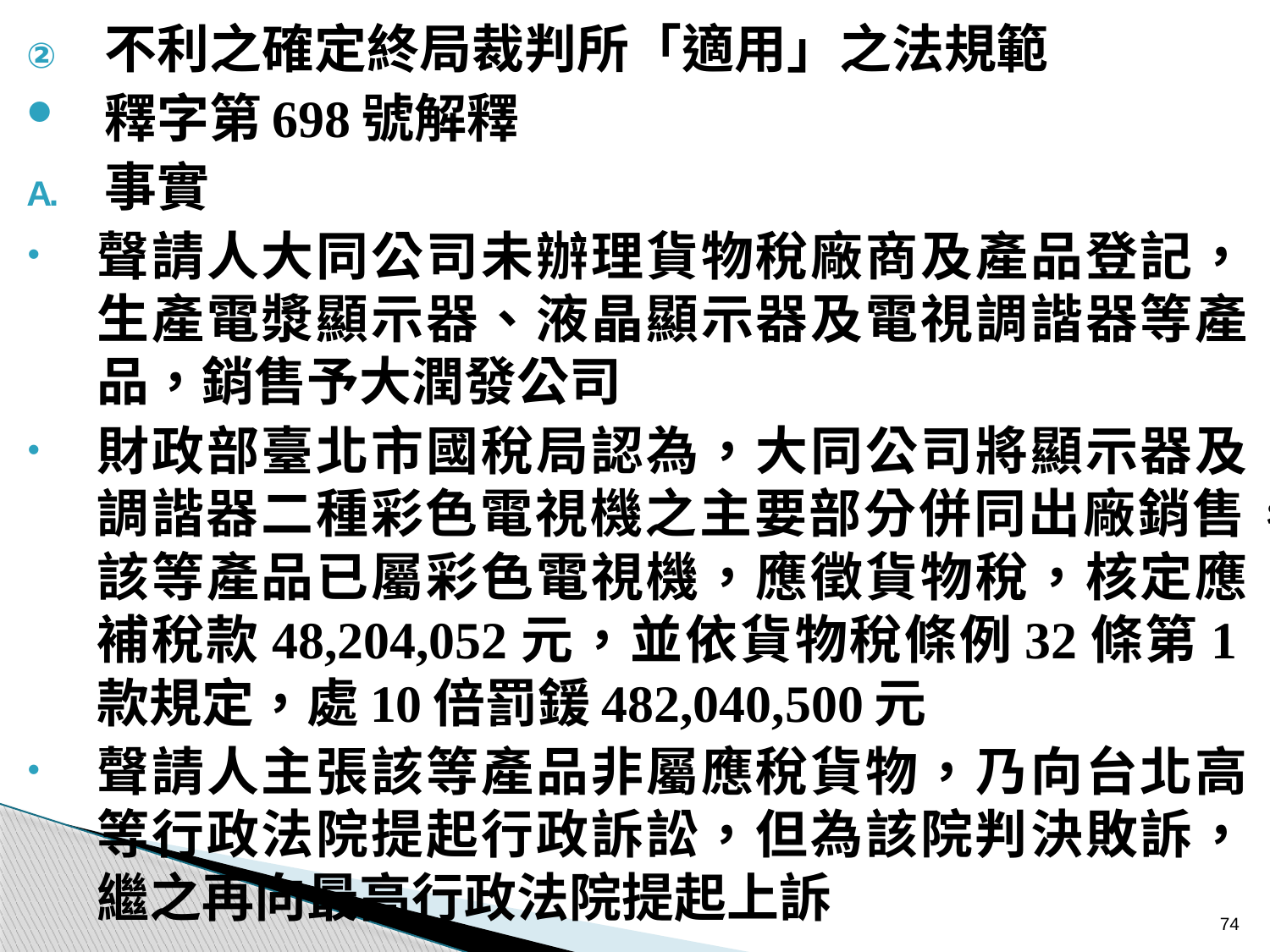

不利之確定終局裁判所「適用」之法規範
釋字第698號解釋
事實
聲請人大同公司未辦理貨物稅廠商及產品登記，生產電漿顯示器、液晶顯示器及電視調諧器等產品，銷售予大潤發公司
財政部臺北市國稅局認為，大同公司將顯示器及調諧器二種彩色電視機之主要部分併同出廠銷售，該等產品已屬彩色電視機，應徵貨物稅，核定應補稅款48,204,052元，並依貨物稅條例32條第1款規定，處10倍罰鍰482,040,500元
聲請人主張該等產品非屬應稅貨物，乃向台北高等行政法院提起行政訴訟，但為該院判決敗訴，繼之再向最高行政法院提起上訴

74